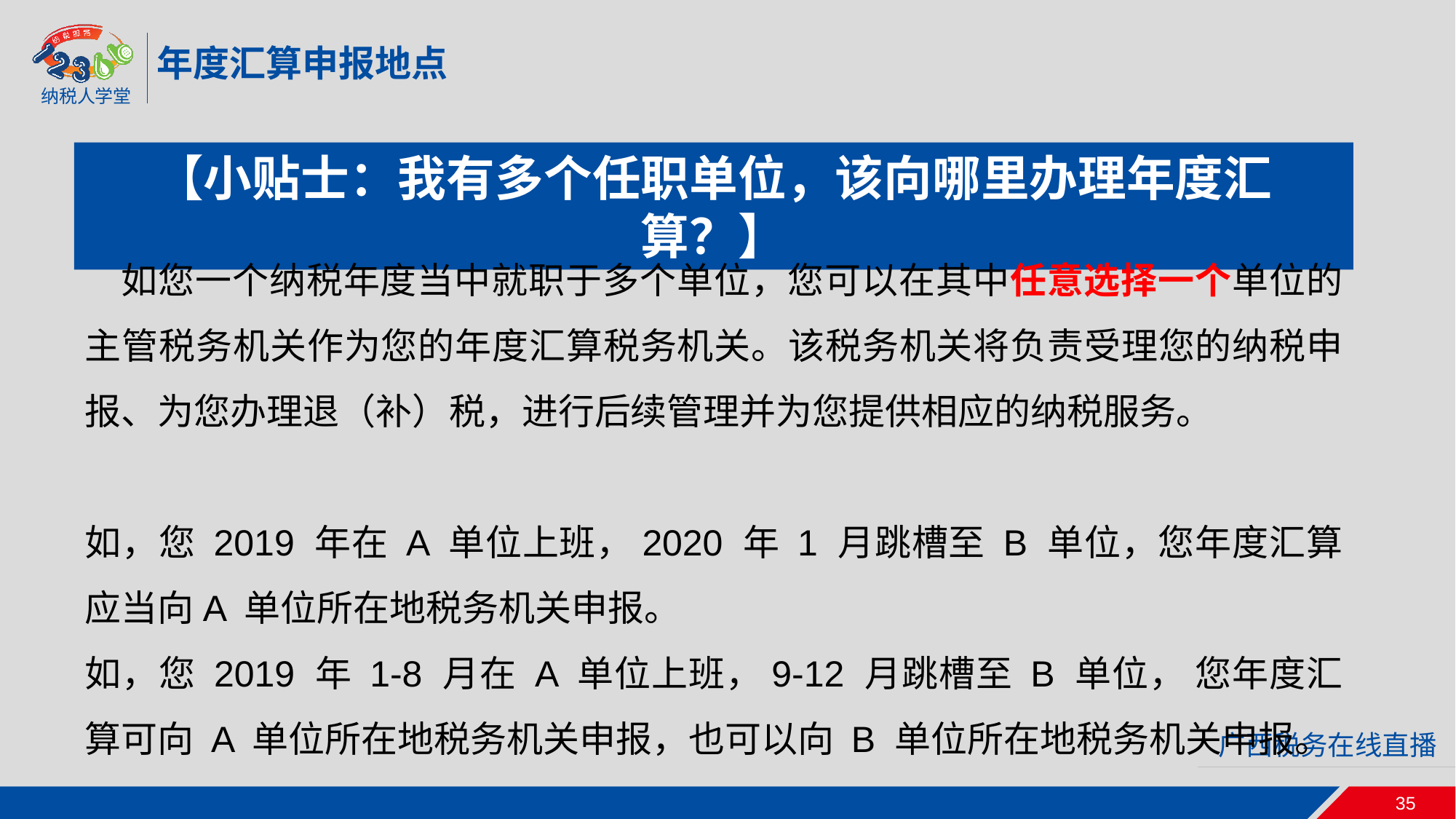

年度汇算申报地点
【小贴士：我有多个任职单位，该向哪里办理年度汇算？】
   如您一个纳税年度当中就职于多个单位，您可以在其中任意选择一个单位的主管税务机关作为您的年度汇算税务机关。该税务机关将负责受理您的纳税申报、为您办理退（补）税，进行后续管理并为您提供相应的纳税服务。

如，您 2019 年在 A 单位上班，2020 年 1 月跳槽至 B 单位，您年度汇算应当向A 单位所在地税务机关申报。
如，您 2019 年 1-8 月在 A 单位上班，9-12 月跳槽至 B 单位， 您年度汇算可向 A 单位所在地税务机关申报，也可以向 B 单位所在地税务机关申报。